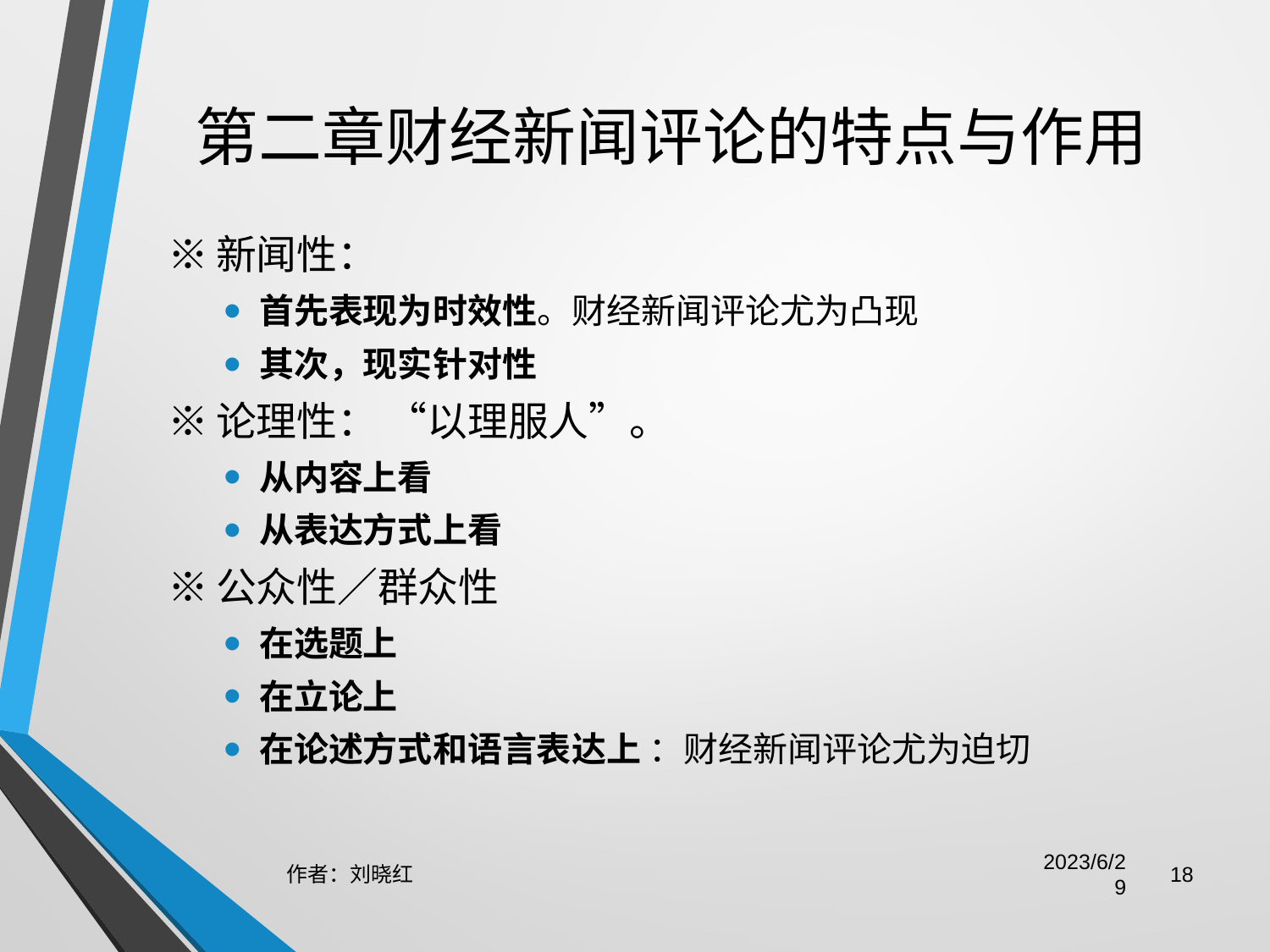

# 第二章财经新闻评论的特点与作用
※新闻性：
首先表现为时效性。财经新闻评论尤为凸现
其次，现实针对性
※论理性： “以理服人”。
从内容上看
从表达方式上看
※公众性／群众性
在选题上
在立论上
在论述方式和语言表达上 ：财经新闻评论尤为迫切
作者：刘晓红
2023/6/29
18